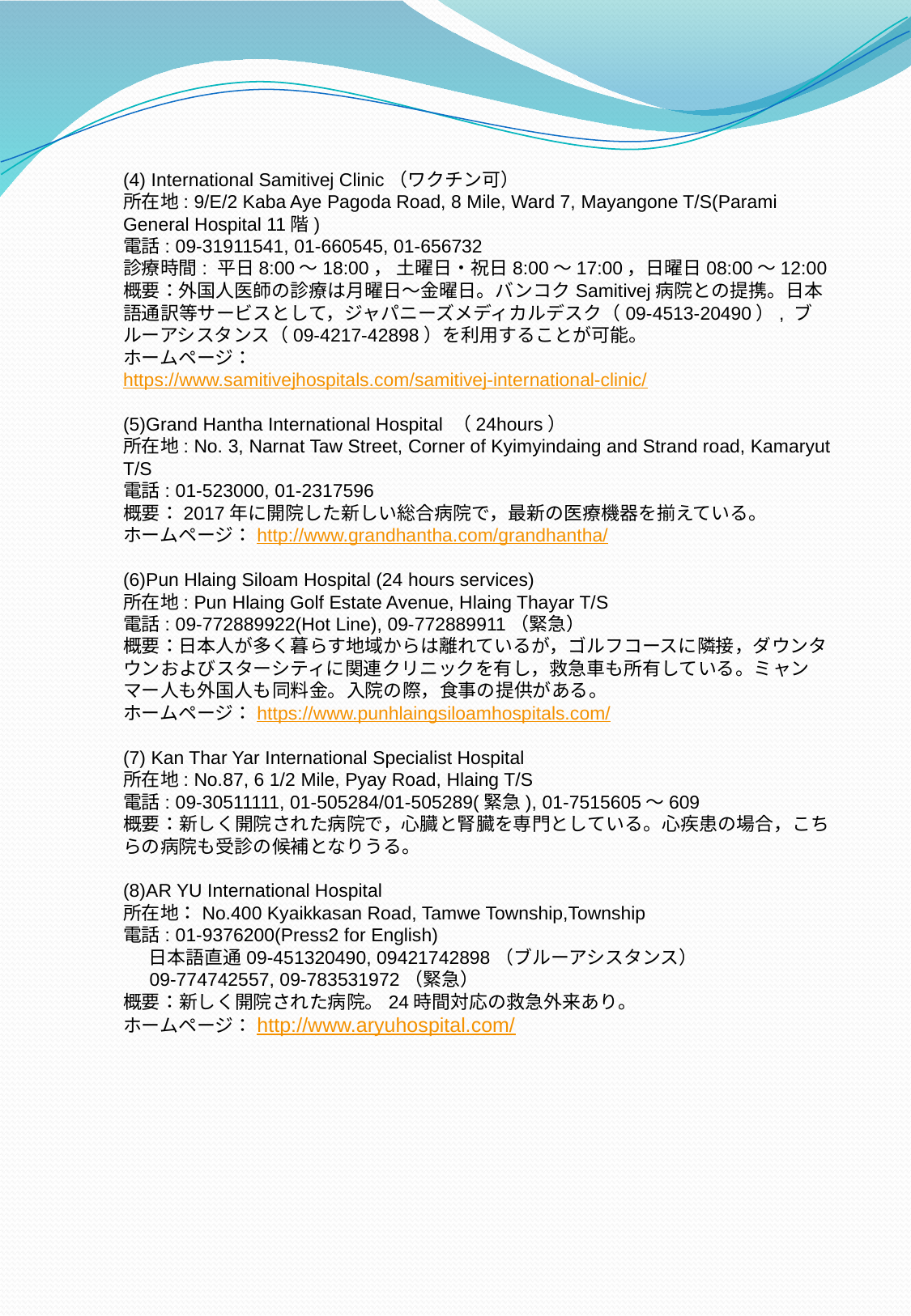

(4) International Samitivej Clinic（ワクチン可）
所在地: 9/E/2 Kaba Aye Pagoda Road, 8 Mile, Ward 7, Mayangone T/S(Parami General Hospital 11階)
電話: 09-31911541, 01-660545, 01-656732
診療時間: 平日8:00～18:00， 土曜日・祝日8:00～17:00，日曜日08:00～12:00
概要：外国人医師の診療は月曜日～金曜日。バンコクSamitivej病院との提携。日本語通訳等サービスとして，ジャパニーズメディカルデスク（09-4513-20490）, ブルーアシスタンス（09-4217-42898）を利用することが可能。
ホームページ：
https://www.samitivejhospitals.com/samitivej-international-clinic/

(5)Grand Hantha International Hospital （24hours）
所在地: No. 3, Narnat Taw Street, Corner of Kyimyindaing and Strand road, Kamaryut T/S
電話: 01-523000, 01-2317596
概要：2017年に開院した新しい総合病院で，最新の医療機器を揃えている。
ホームページ：http://www.grandhantha.com/grandhantha/

(6)Pun Hlaing Siloam Hospital (24 hours services)
所在地: Pun Hlaing Golf Estate Avenue, Hlaing Thayar T/S
電話: 09-772889922(Hot Line), 09-772889911（緊急）
概要：日本人が多く暮らす地域からは離れているが，ゴルフコースに隣接，ダウンタウンおよびスターシティに関連クリニックを有し，救急車も所有している。ミャンマー人も外国人も同料金。入院の際，食事の提供がある。
ホームページ：https://www.punhlaingsiloamhospitals.com/

(7) Kan Thar Yar International Specialist Hospital
所在地: No.87, 6 1/2 Mile, Pyay Road, Hlaing T/S
電話: 09-30511111, 01-505284/01-505289(緊急), 01-7515605～609
概要：新しく開院された病院で，心臓と腎臓を専門としている。心疾患の場合，こちらの病院も受診の候補となりうる。

(8)AR YU International Hospital
所在地：No.400 Kyaikkasan Road, Tamwe Township,Township
電話: 01-9376200(Press2 for English)
     日本語直通09-451320490, 09421742898（ブルーアシスタンス）
     09-774742557, 09-783531972（緊急）
概要：新しく開院された病院。24時間対応の救急外来あり。
ホームページ：http://www.aryuhospital.com/